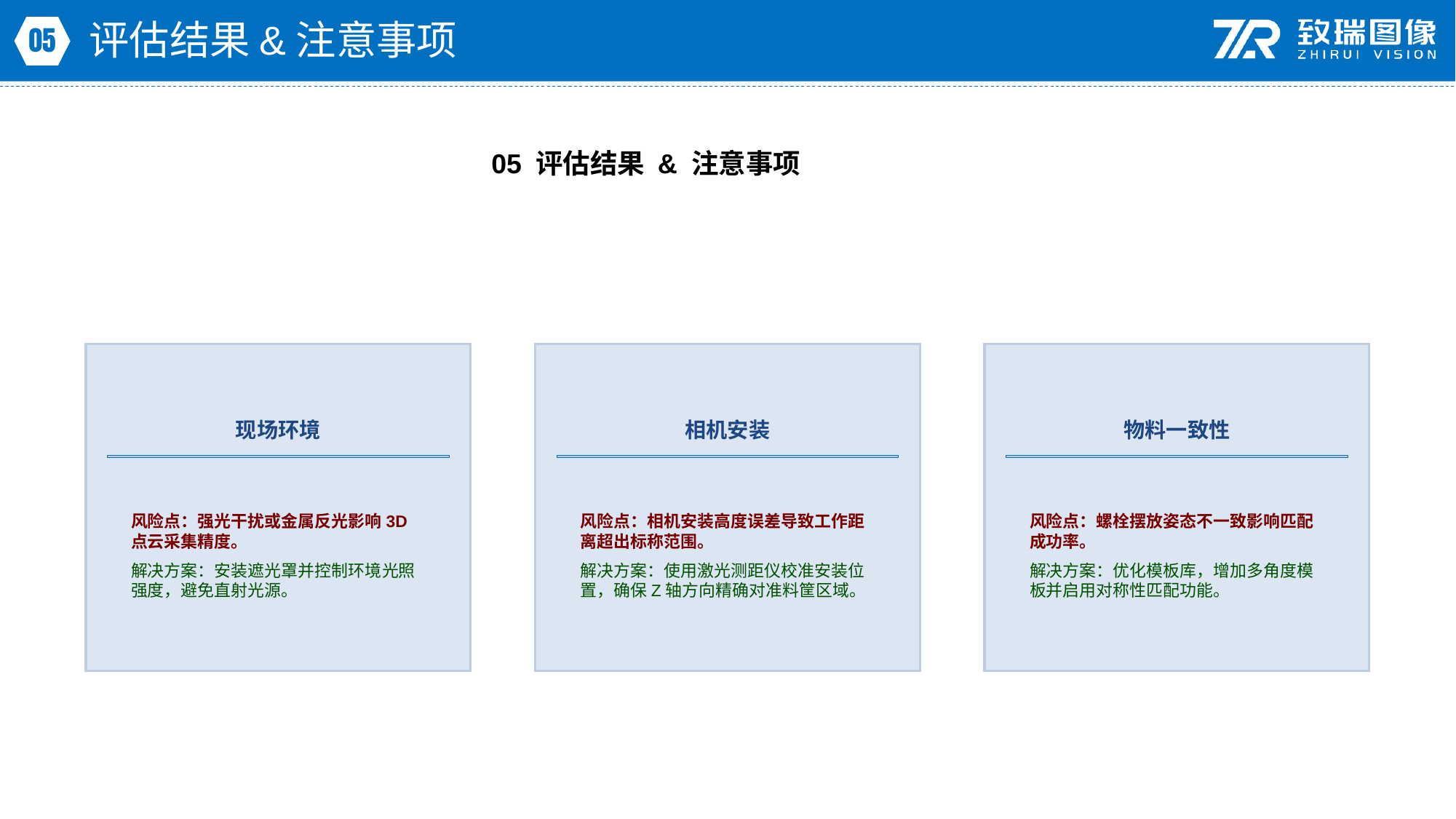

评估结果&注意事项
05

05 评估结果 & 注意事项

现场环境

相机安装

物料一致性

风险点：强光干扰或金属反光影响3D点云采集精度。
解决方案：安装遮光罩并控制环境光照强度，避免直射光源。

风险点：相机安装高度误差导致工作距离超出标称范围。
解决方案：使用激光测距仪校准安装位置，确保Z轴方向精确对准料筐区域。

风险点：螺栓摆放姿态不一致影响匹配成功率。
解决方案：优化模板库，增加多角度模板并启用对称性匹配功能。